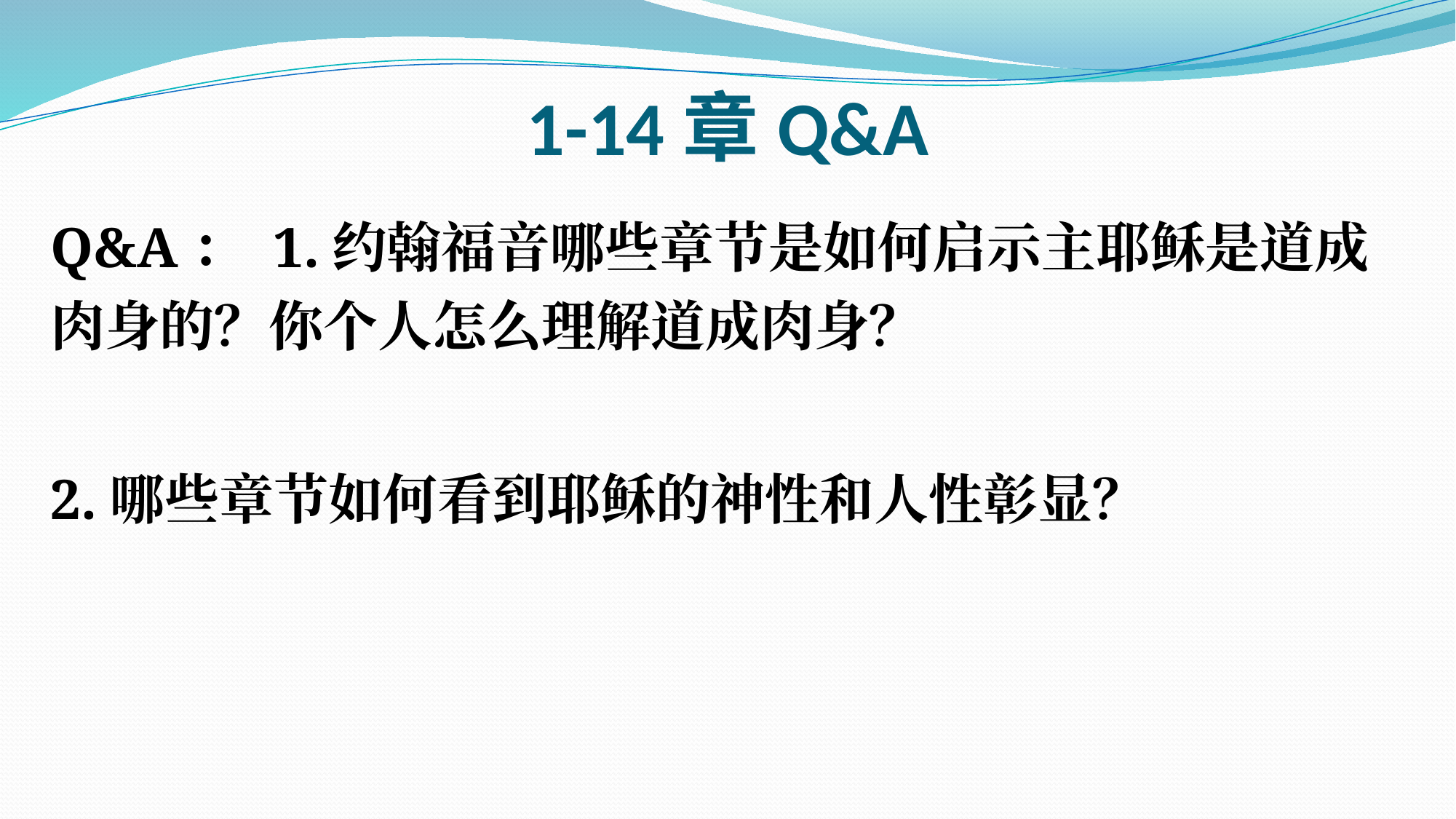

# 1-14章Q&A

Q&A： 1.约翰福音哪些章节是如何启示主耶稣是道成肉身的？你个人怎么理解道成肉身？

2.哪些章节如何看到耶稣的神性和人性彰显？